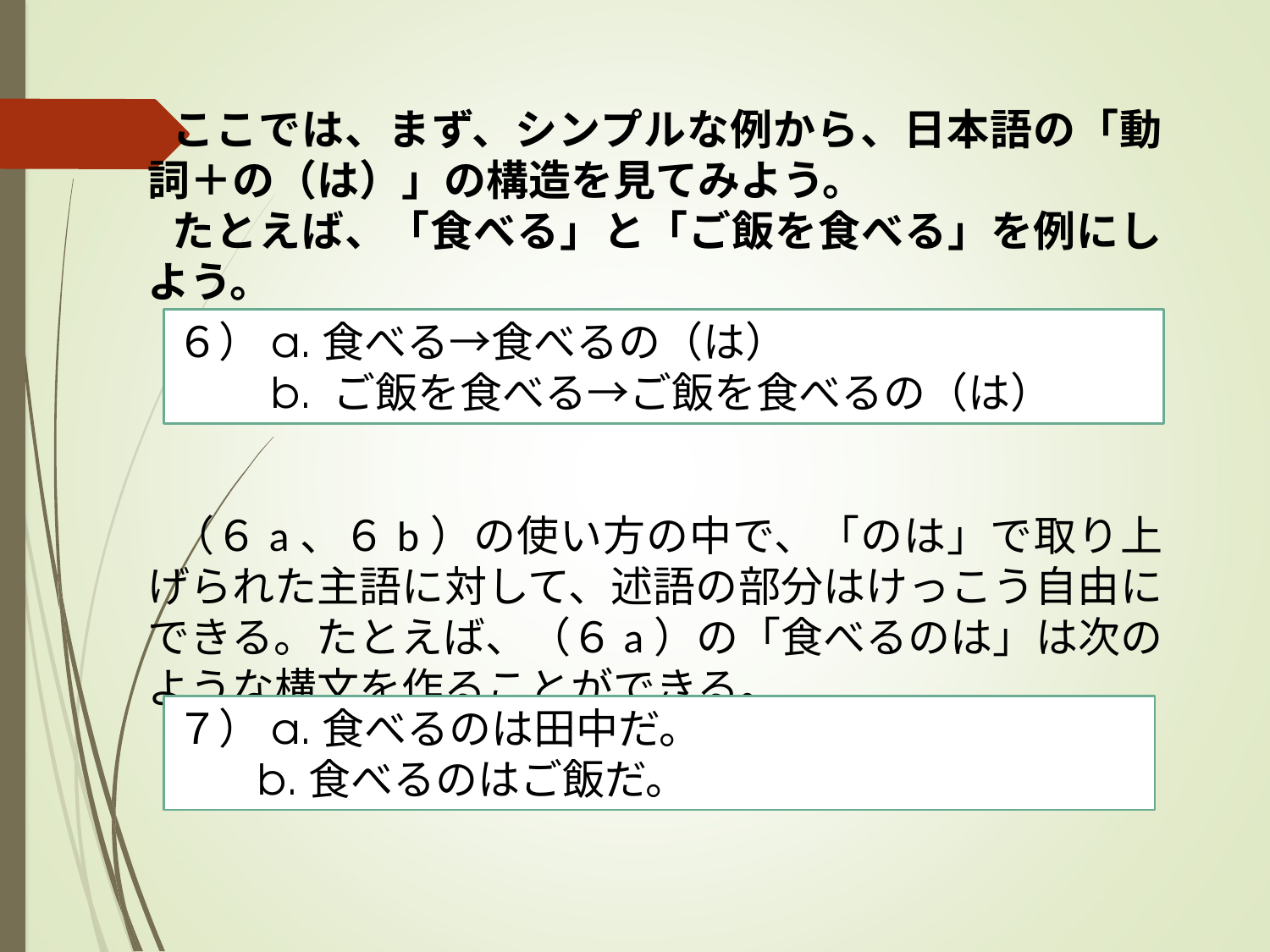

ここでは、まず、シンプルな例から、日本語の「動詞＋の（は）」の構造を見てみよう。
たとえば、「食べる」と「ご飯を食べる」を例にしよう。

（６a、６b）の使い方の中で、「のは」で取り上げられた主語に対して、述語の部分はけっこう自由にできる。たとえば、（６a）の「食べるのは」は次のような構文を作ることができる。
６）a.食べる→食べるの（は）
　　b. ご飯を食べる→ご飯を食べるの（は）
７）a.食べるのは田中だ。
       b.食べるのはご飯だ。